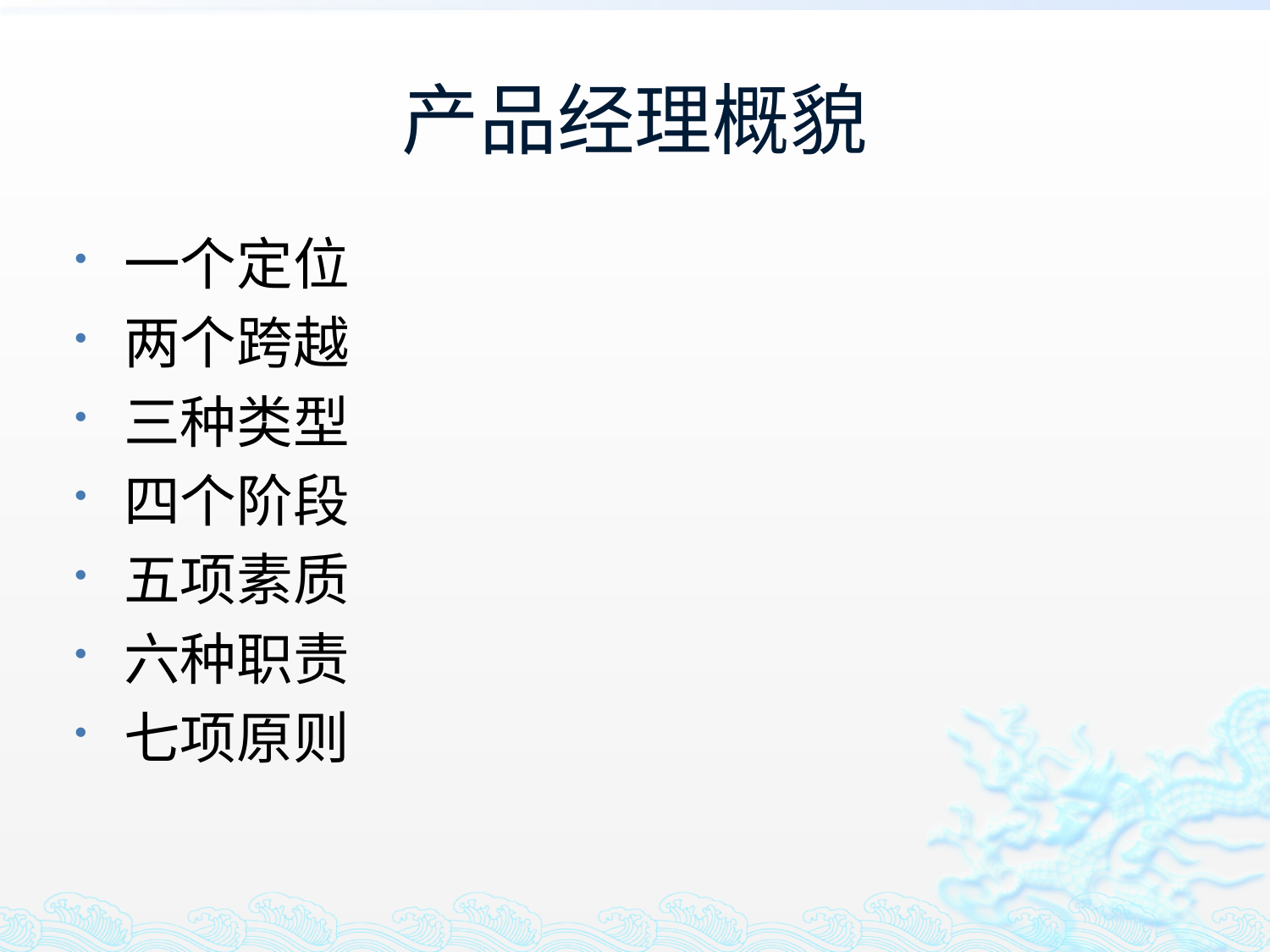

# 产品经理概貌
一个定位
两个跨越
三种类型
四个阶段
五项素质
六种职责
七项原则